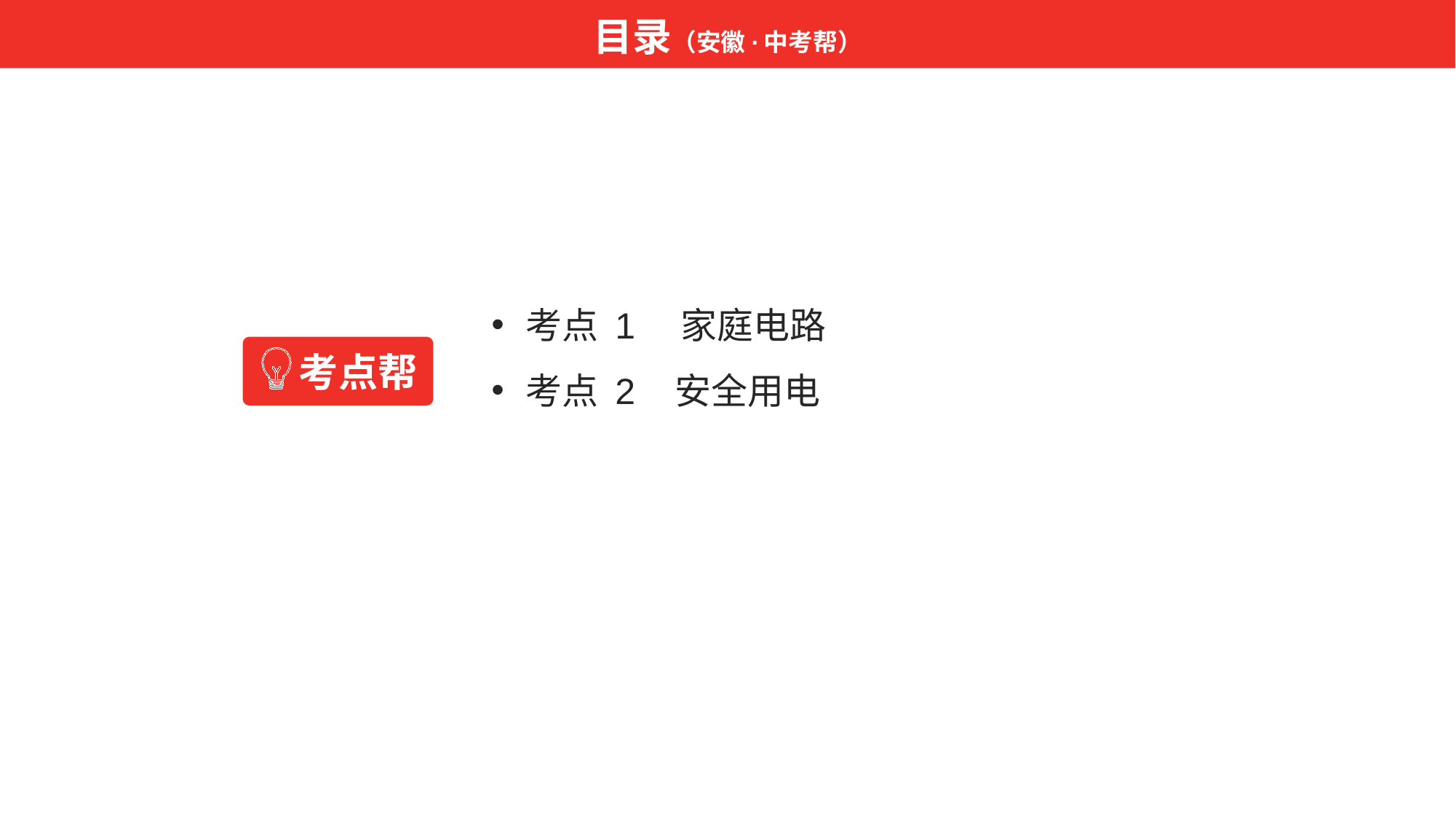

目录（安徽·中考帮）
考点 1　家庭电路
考点 2   安全用电
考点帮